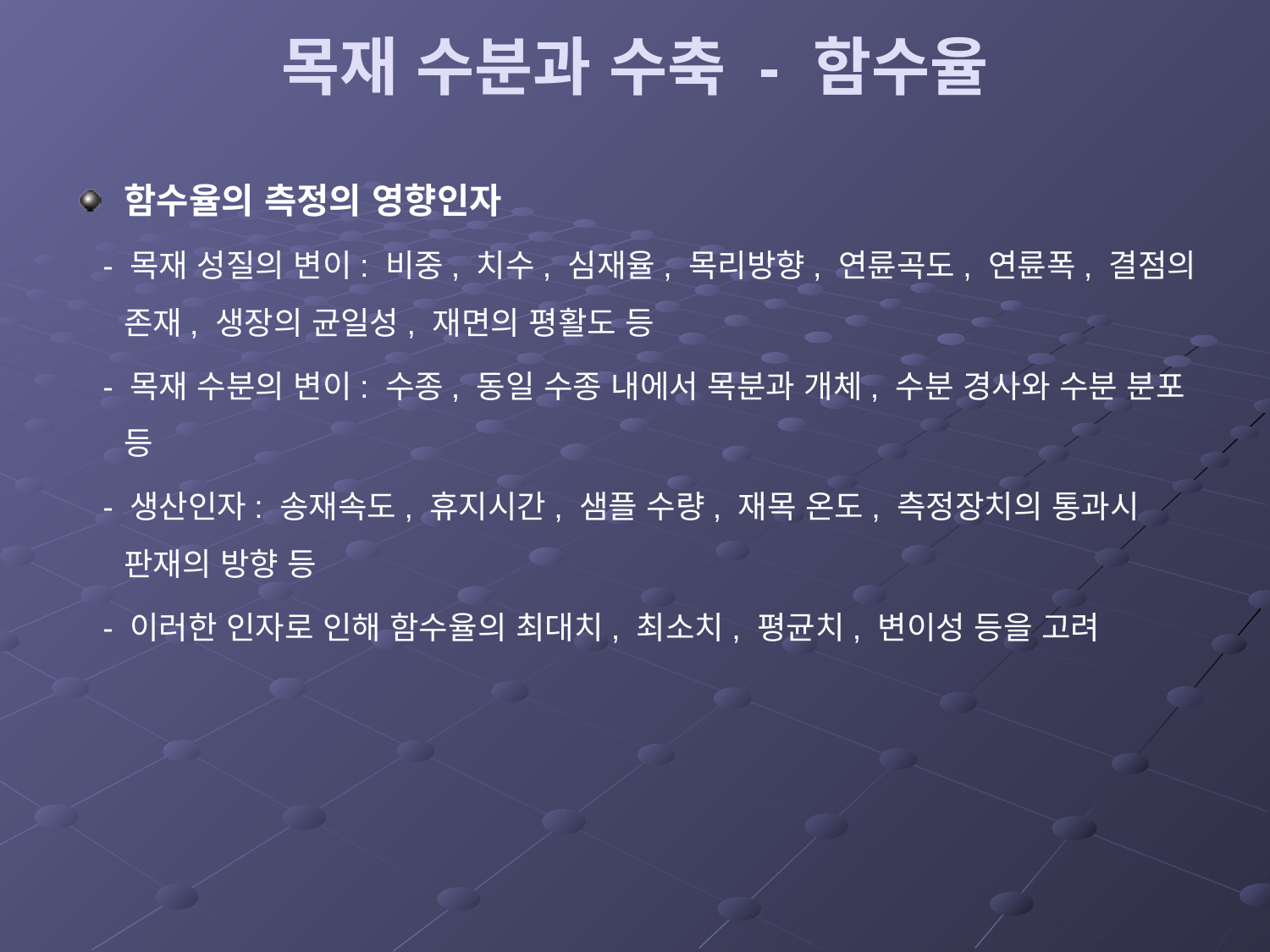

# 목재 수분과 수축 - 함수율
함수율의 측정의 영향인자
   - 목재 성질의 변이: 비중, 치수, 심재율, 목리방향, 연륜곡도, 연륜폭, 결점의 존재, 생장의 균일성, 재면의 평활도 등
   - 목재 수분의 변이: 수종, 동일 수종 내에서 목분과 개체, 수분 경사와 수분 분포 등
   - 생산인자: 송재속도, 휴지시간, 샘플 수량, 재목 온도, 측정장치의 통과시 판재의 방향 등
   - 이러한 인자로 인해 함수율의 최대치, 최소치, 평균치, 변이성 등을 고려